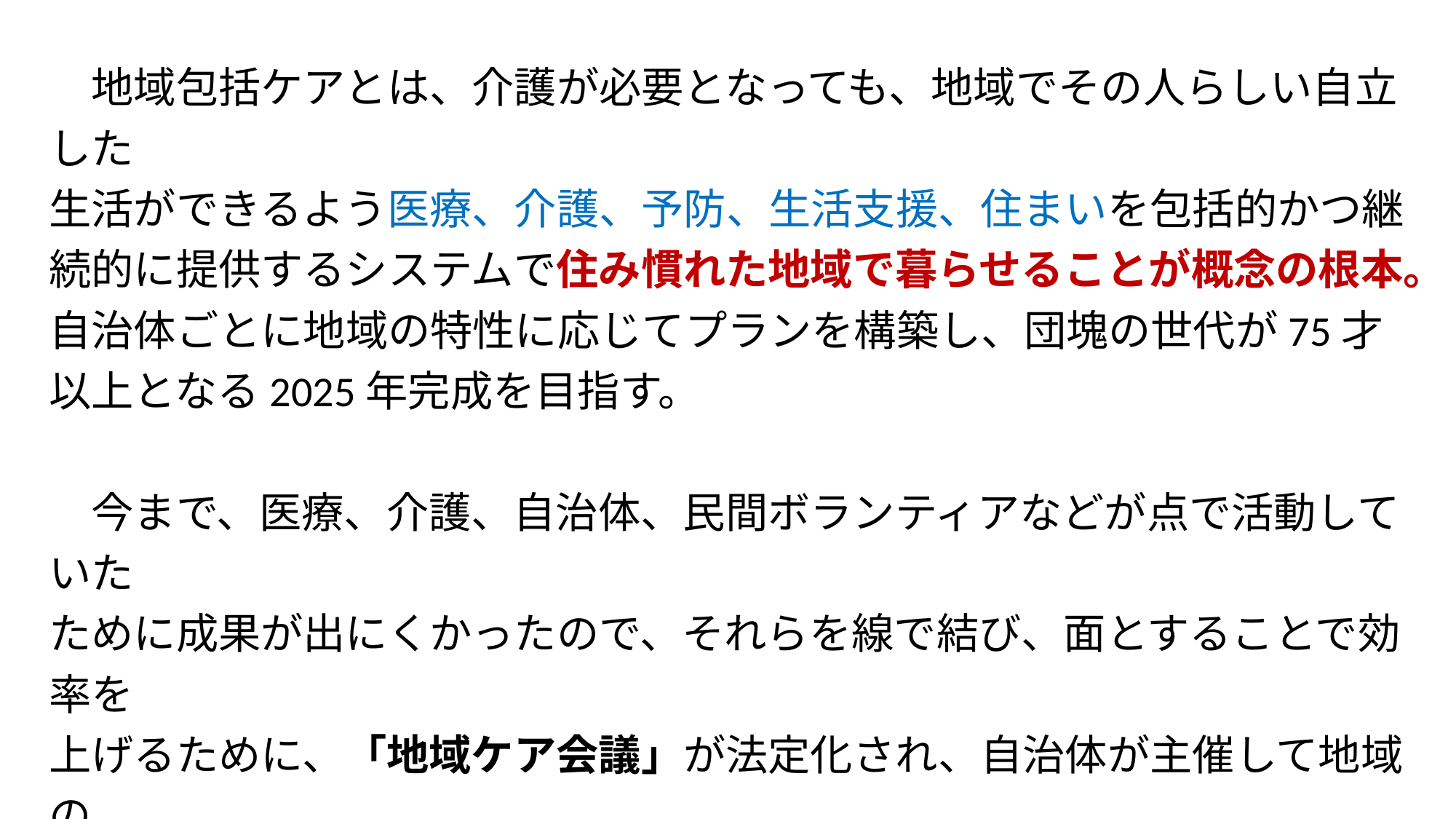

地域包括ケアとは、介護が必要となっても、地域でその人らしい自立した
生活ができるよう医療、介護、予防、生活支援、住まいを包括的かつ継続的に提供するシステムで住み慣れた地域で暮らせることが概念の根本。
自治体ごとに地域の特性に応じてプランを構築し、団塊の世代が75才以上となる2025年完成を目指す。
　今まで、医療、介護、自治体、民間ボランティアなどが点で活動していた
ために成果が出にくかったので、それらを線で結び、面とすることで効率を
上げるために、「地域ケア会議」が法定化され、自治体が主催して地域の
専門職が相談して、対応を決めていく方向性が示された。
　医療体制は、施設完結型から地域完結型（地域生活を重視した支える
医療）へ見直しを余儀なくされている。